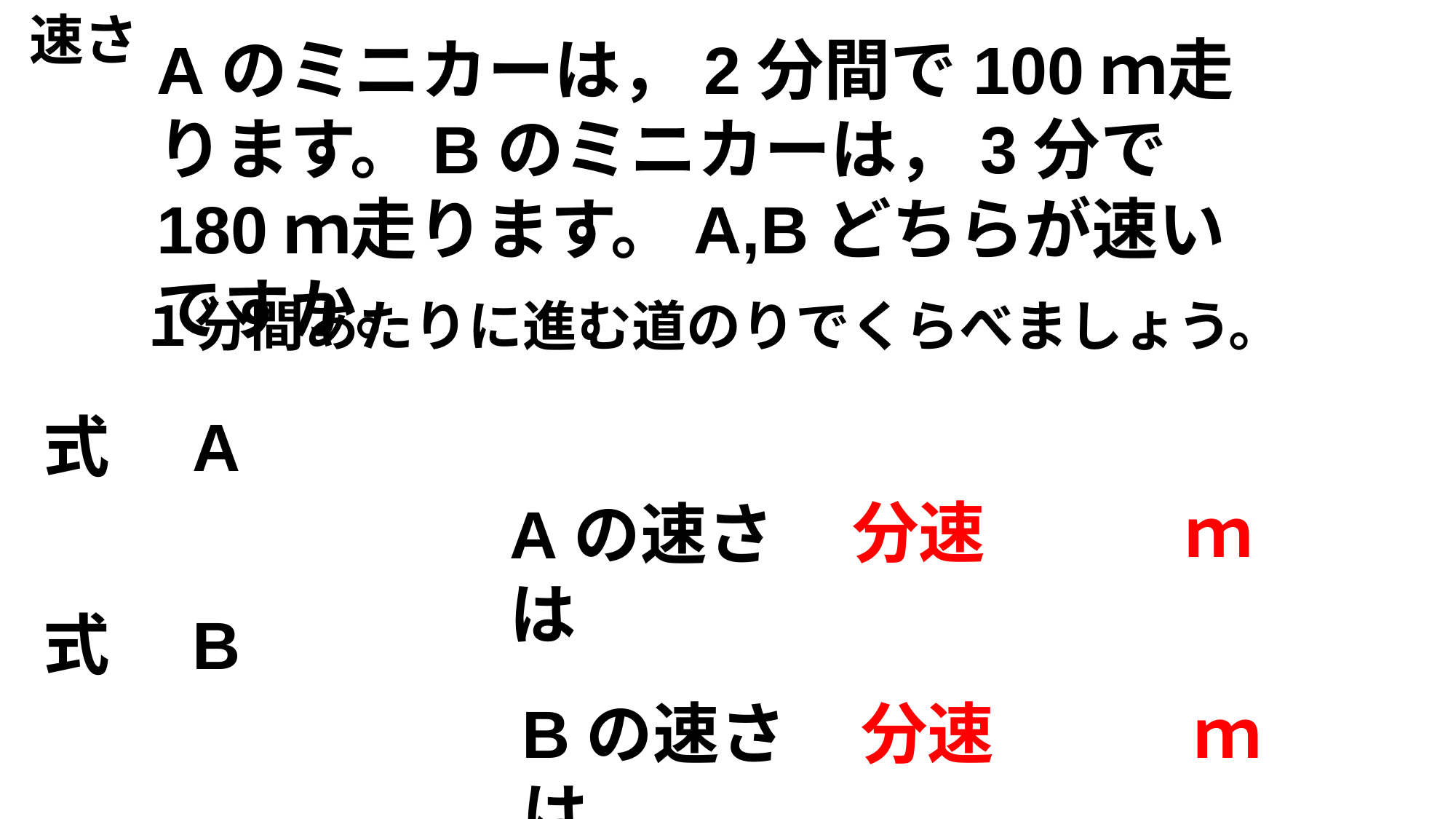

速さ
Aのミニカーは，2分間で100ｍ走ります。Bのミニカーは，3分で180ｍ走ります。A,Bどちらが速いですか。
１分間あたりに進む道のりでくらべましょう。
式　A
分速　　　ｍ
Aの速さは
式　B
分速　　　ｍ
Bの速さは